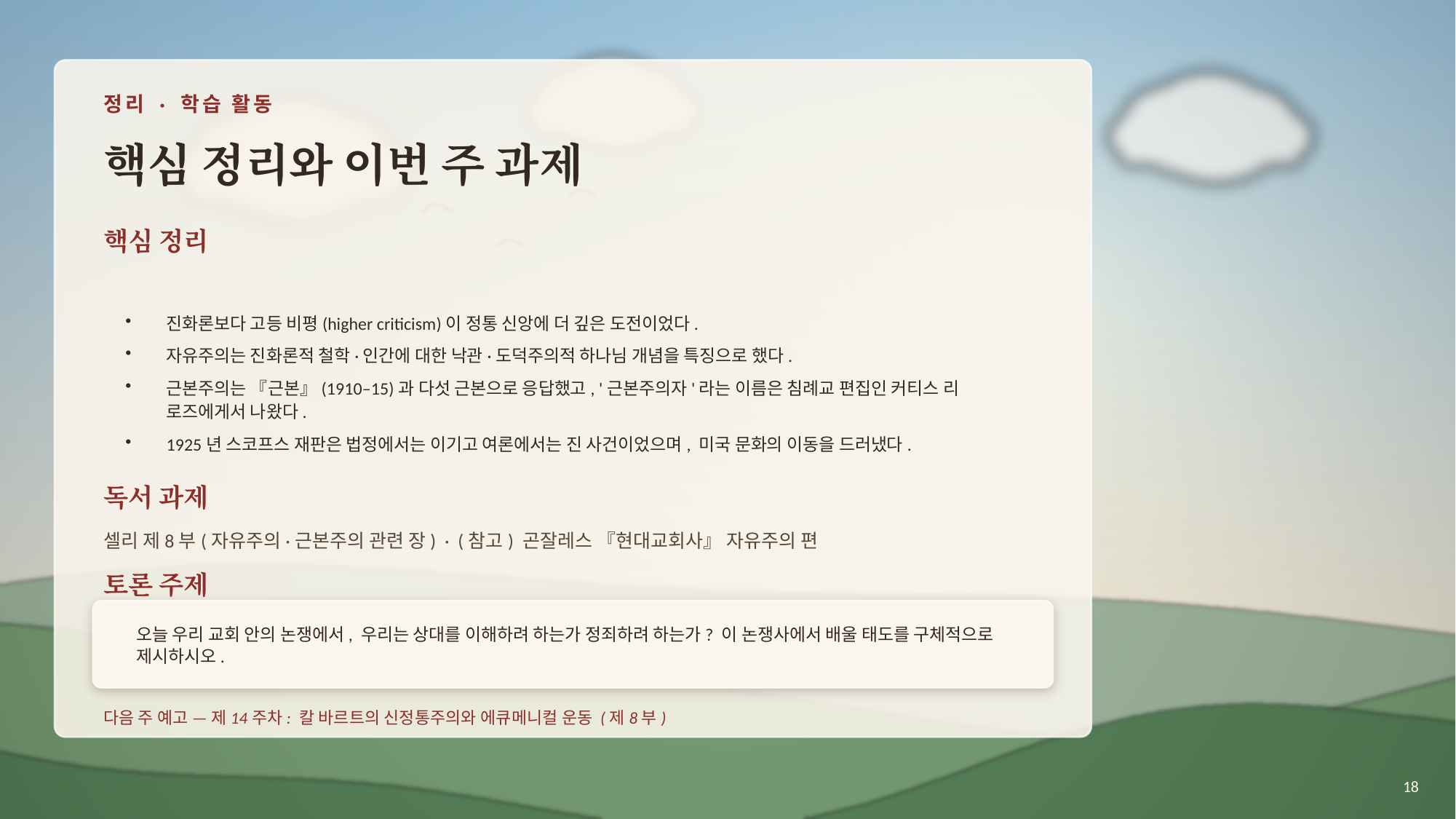

정리 · 학습 활동
핵심 정리와 이번 주 과제
핵심 정리
진화론보다 고등 비평(higher criticism)이 정통 신앙에 더 깊은 도전이었다.
자유주의는 진화론적 철학·인간에 대한 낙관·도덕주의적 하나님 개념을 특징으로 했다.
근본주의는 『근본』(1910–15)과 다섯 근본으로 응답했고, '근본주의자'라는 이름은 침례교 편집인 커티스 리 로즈에게서 나왔다.
1925년 스코프스 재판은 법정에서는 이기고 여론에서는 진 사건이었으며, 미국 문화의 이동을 드러냈다.
독서 과제
셀리 제8부(자유주의·근본주의 관련 장)  ·  (참고) 곤잘레스 『현대교회사』 자유주의 편
토론 주제

오늘 우리 교회 안의 논쟁에서, 우리는 상대를 이해하려 하는가 정죄하려 하는가? 이 논쟁사에서 배울 태도를 구체적으로 제시하시오.
다음 주 예고 — 제14주차: 칼 바르트의 신정통주의와 에큐메니컬 운동 (제8부)
18